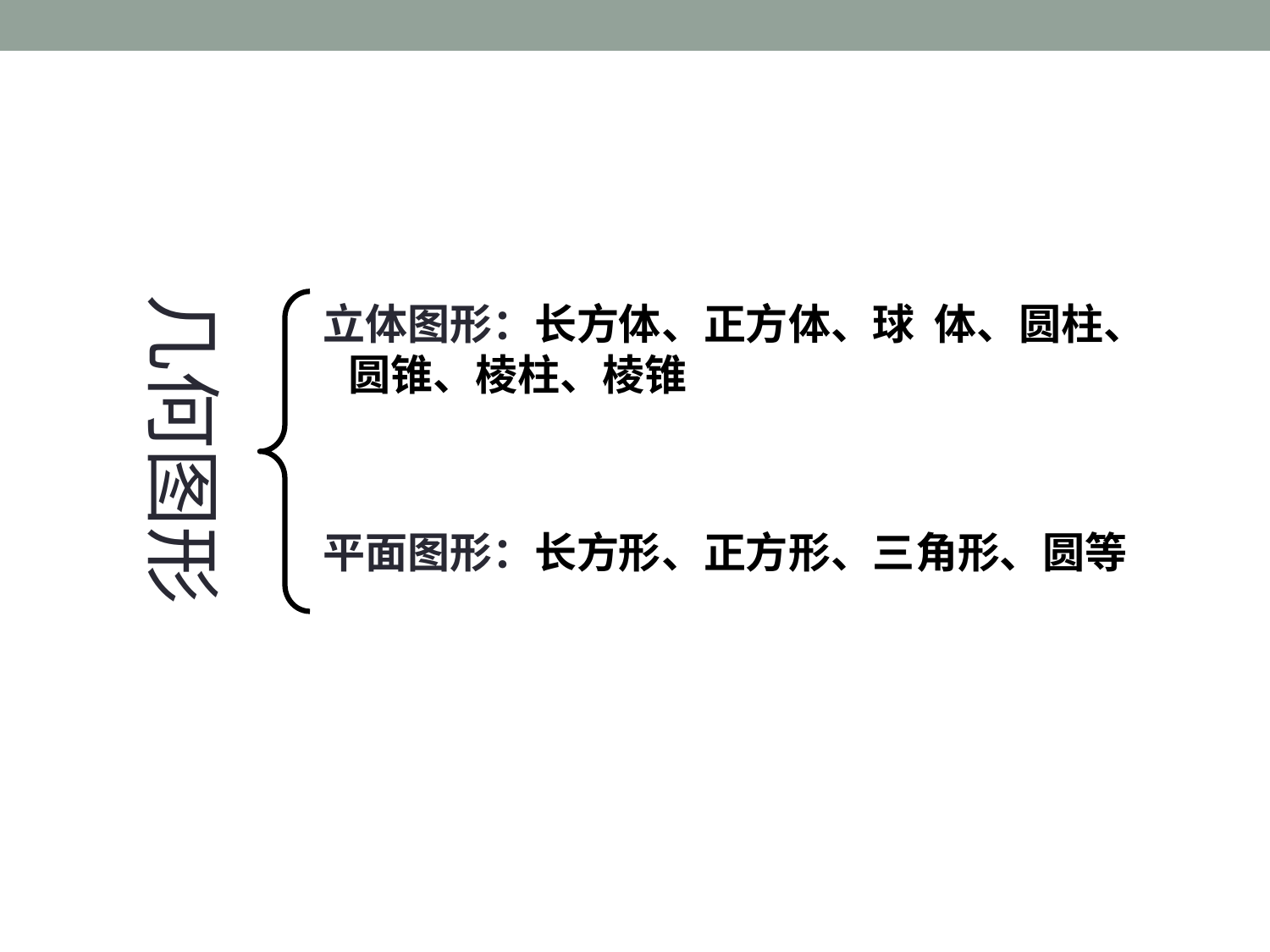

几何图形

立体图形：长方体、正方体、球  体、圆柱、圆锥、棱柱、棱锥

平面图形：长方形、正方形、三角形、圆等